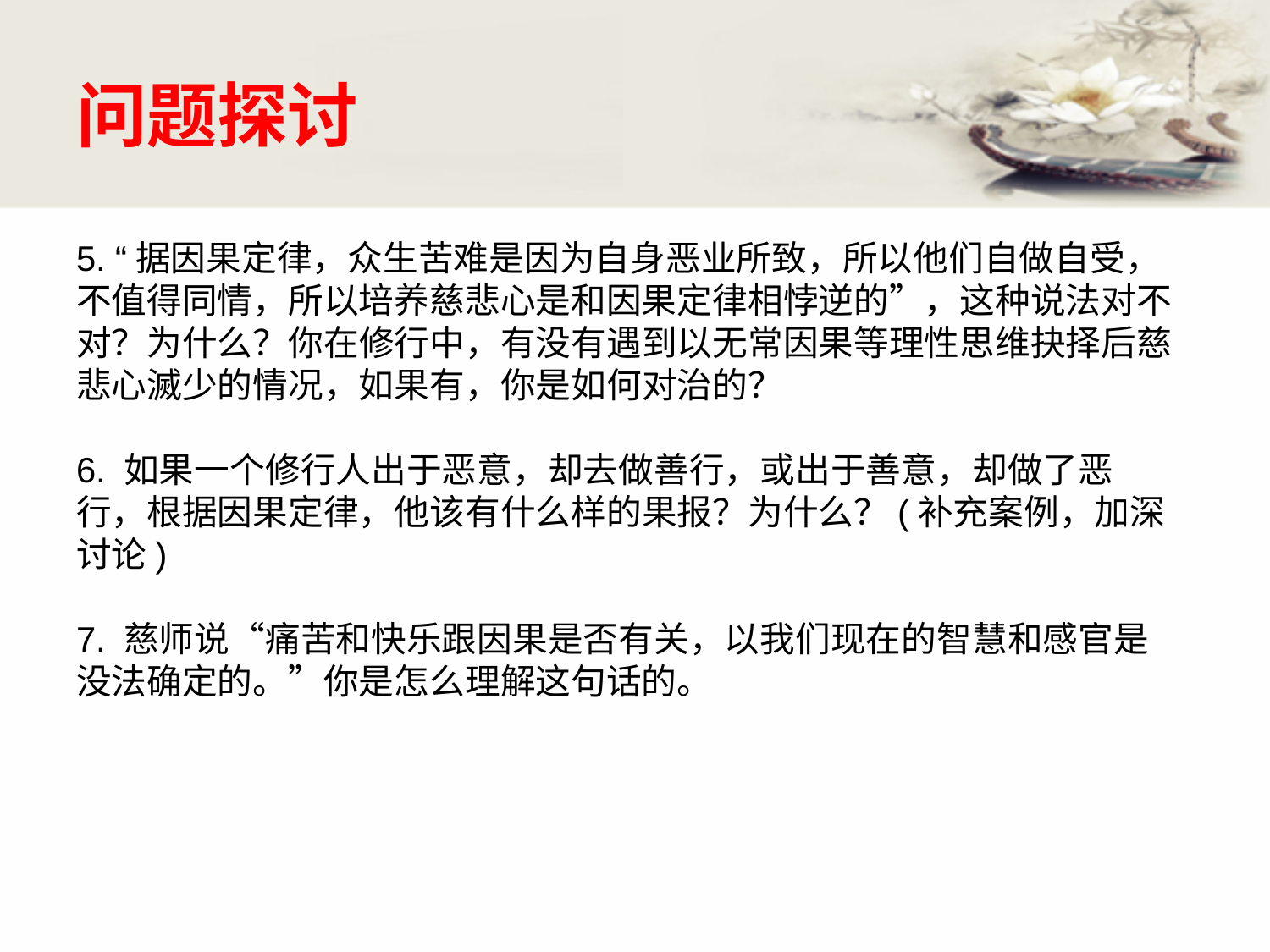

# 问题探讨 5. “据因果定律，众生苦难是因为自身恶业所致，所以他们自做自受，不值得同情，所以培养慈悲心是和因果定律相悖逆的”，这种说法对不对？为什么？你在修行中，有没有遇到以无常因果等理性思维抉择后慈悲心滅少的情况，如果有，你是如何对治的？ 6. 如果一个修行人出于恶意，却去做善行，或出于善意，却做了恶行，根据因果定律，他该有什么样的果报？为什么？(补充案例，加深讨论) 7. 慈师说“痛苦和快乐跟因果是否有关，以我们现在的智慧和感官是没法确定的。”你是怎么理解这句话的。